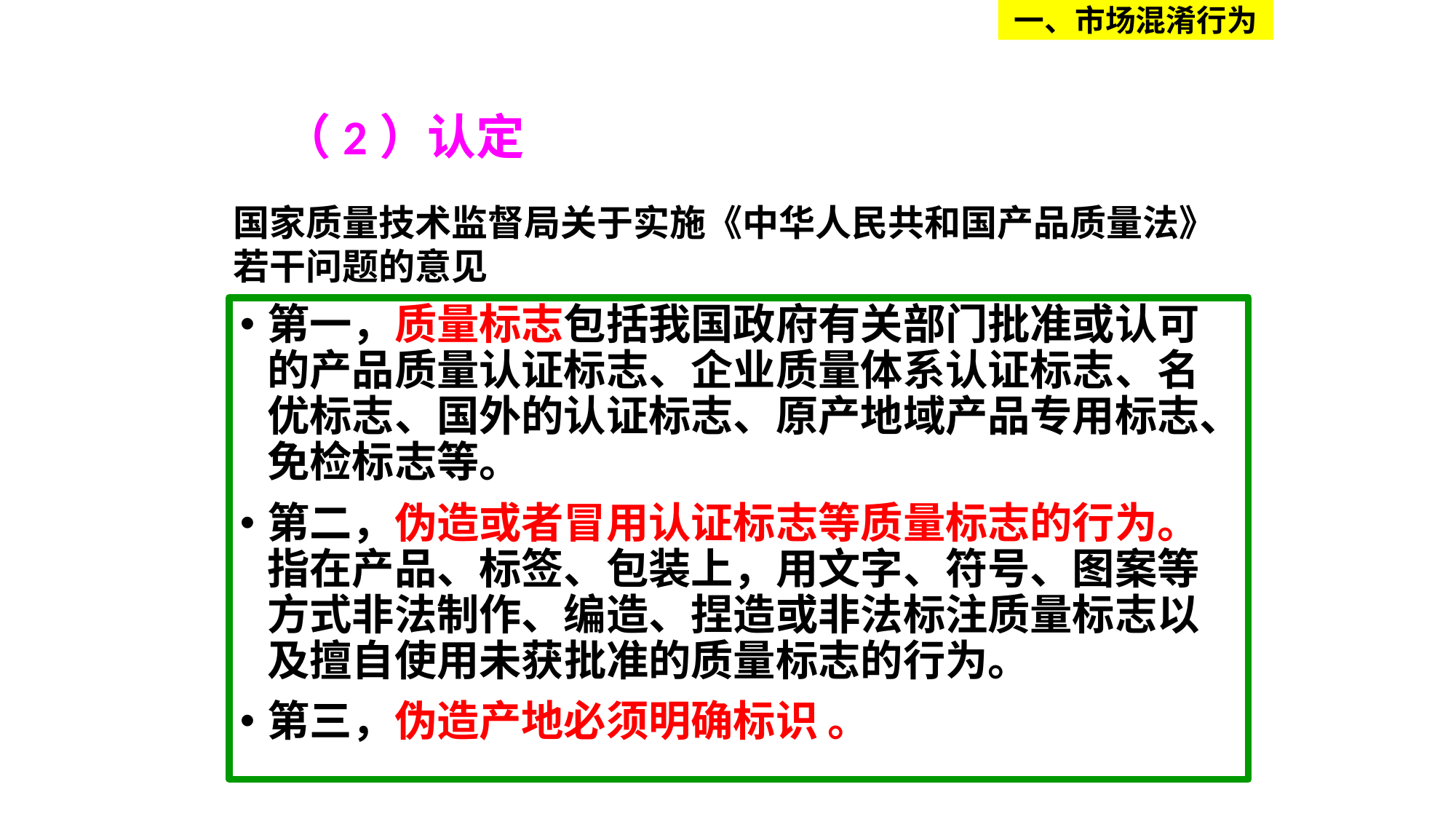

一、市场混淆行为
（2）认定
国家质量技术监督局关于实施《中华人民共和国产品质量法》
若干问题的意见
第一，质量标志包括我国政府有关部门批准或认可的产品质量认证标志、企业质量体系认证标志、名优标志、国外的认证标志、原产地域产品专用标志、免检标志等。
第二，伪造或者冒用认证标志等质量标志的行为。指在产品、标签、包装上，用文字、符号、图案等方式非法制作、编造、捏造或非法标注质量标志以及擅自使用未获批准的质量标志的行为。
第三，伪造产地必须明确标识 。